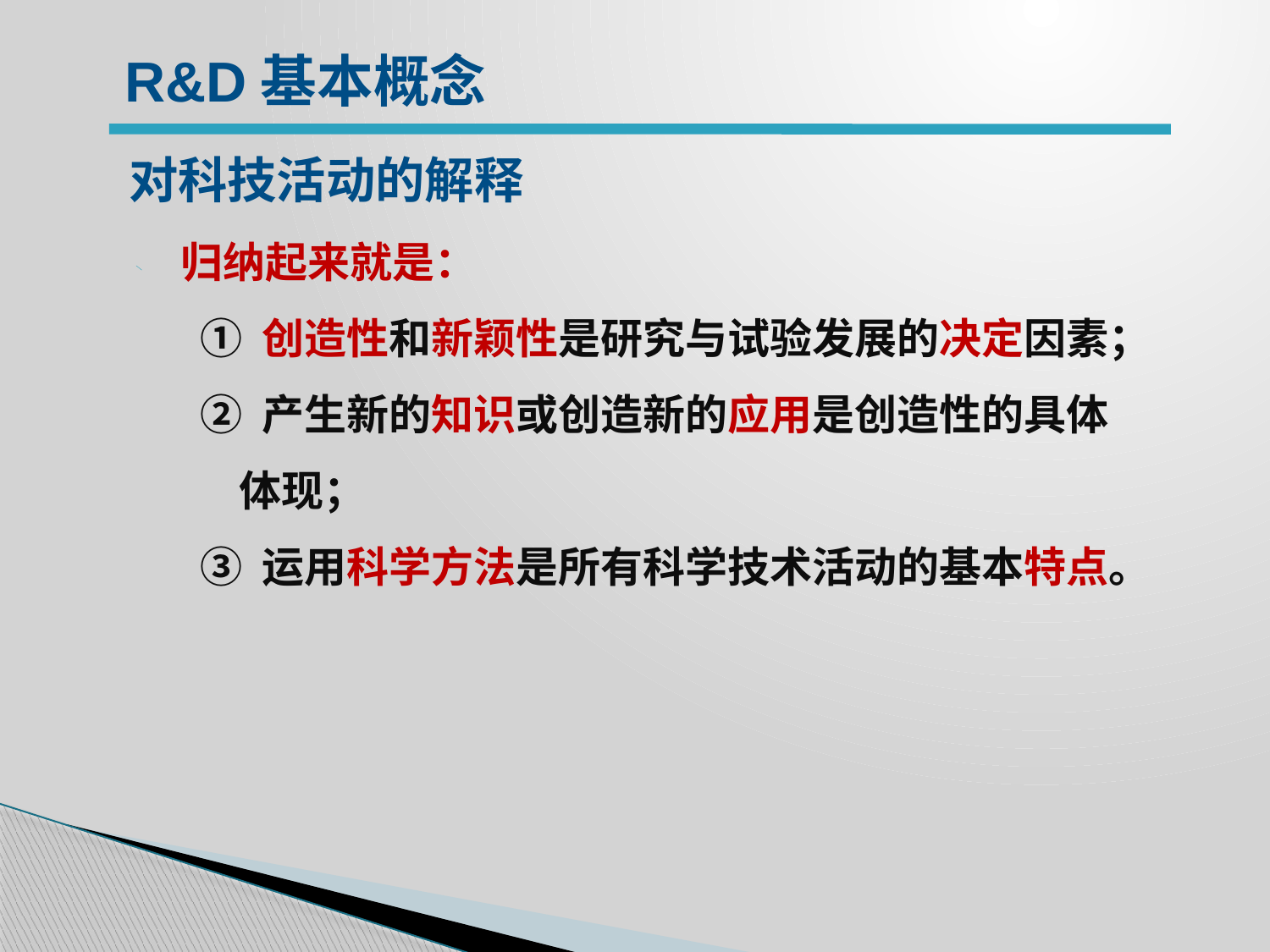

R&D基本概念
对科技活动的解释
归纳起来就是：
  ① 创造性和新颖性是研究与试验发展的决定因素；
  ② 产生新的知识或创造新的应用是创造性的具体
     体现；
  ③ 运用科学方法是所有科学技术活动的基本特点。